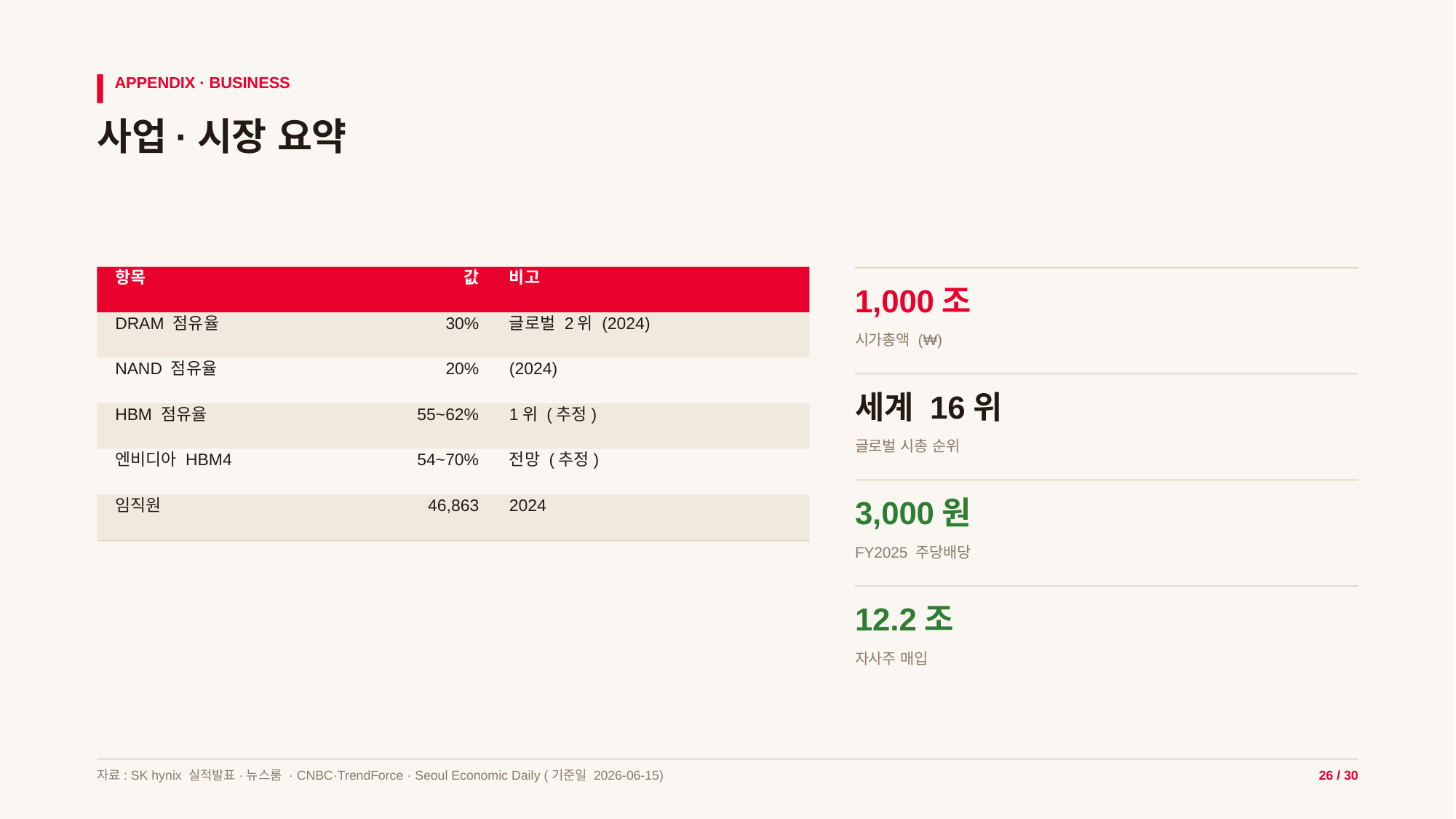

APPENDIX · BUSINESS

사업·시장 요약

항목
값
비고

1,000조

DRAM 점유율
30%
글로벌 2위 (2024)
시가총액 (₩)

NAND 점유율
20%
(2024)

세계 16위

HBM 점유율
55~62%
1위 (추정)
글로벌 시총 순위

엔비디아 HBM4
54~70%
전망 (추정)

3,000원

임직원
46,863
2024

FY2025 주당배당

12.2조
자사주 매입

자료: SK hynix 실적발표·뉴스룸 · CNBC·TrendForce · Seoul Economic Daily (기준일 2026-06-15)
26 / 30